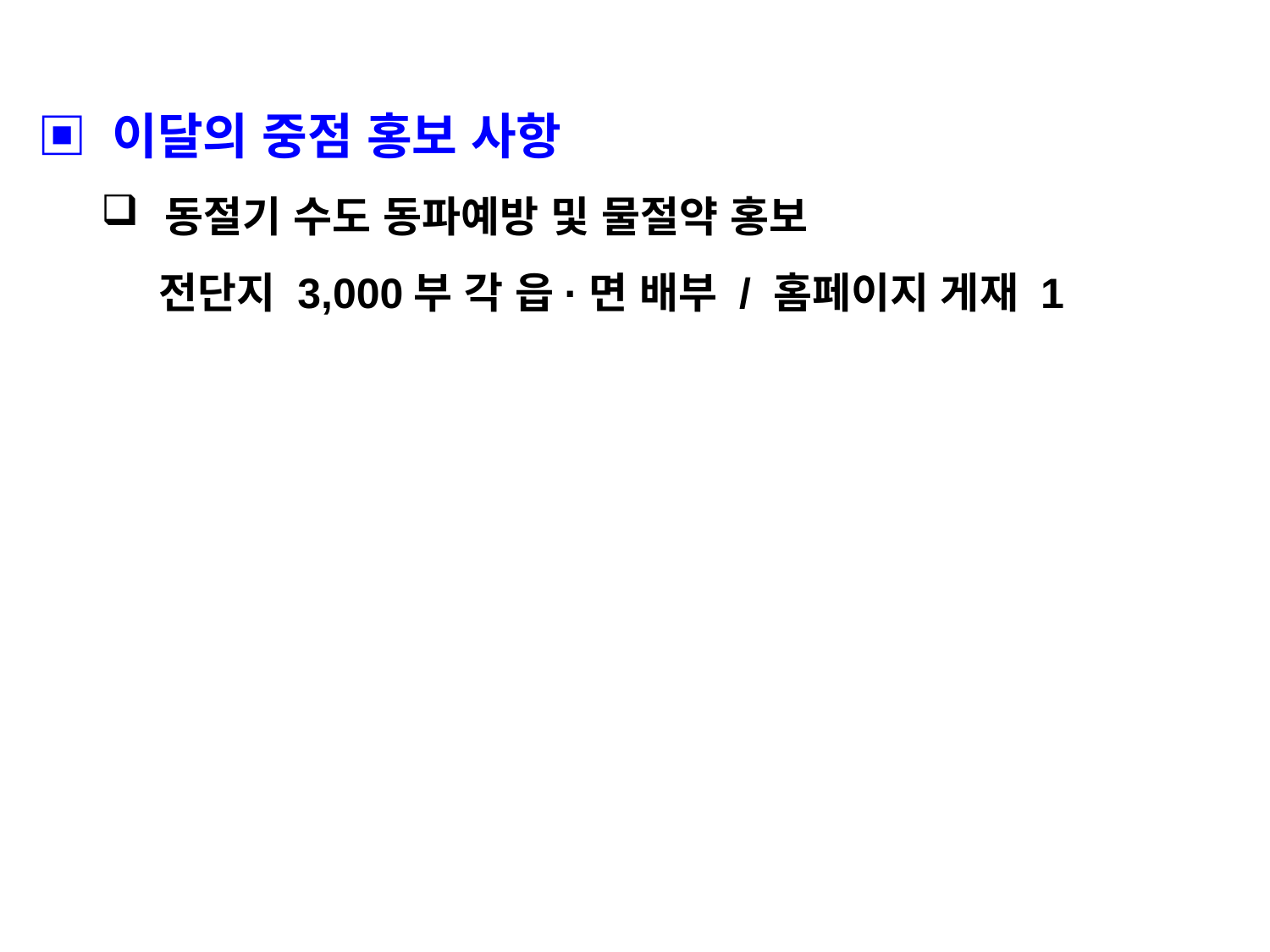

▣ 이달의 중점 홍보 사항
동절기 수도 동파예방 및 물절약 홍보
    전단지 3,000부 각 읍·면 배부 / 홈페이지 게재 1